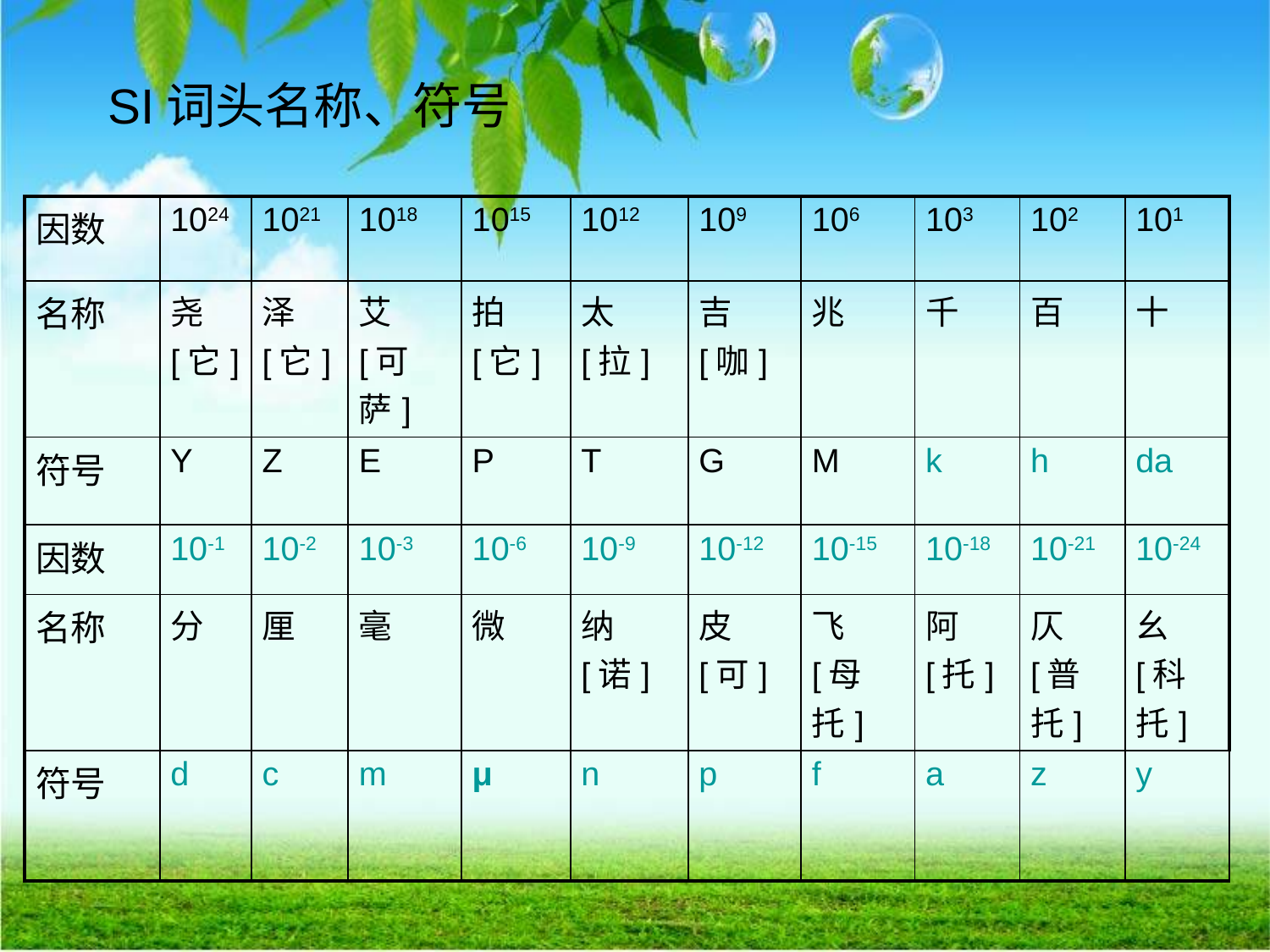

# SI词头名称、符号
| 因数 | 1024 | 1021 | 1018 | 1015 | 1012 | 109 | 106 | 103 | 102 | 101 |
| --- | --- | --- | --- | --- | --- | --- | --- | --- | --- | --- |
| 名称 | 尧[它] | 泽[它] | 艾[可萨] | 拍[它] | 太[拉] | 吉[咖] | 兆 | 千 | 百 | 十 |
| 符号 | Y | Z | E | P | T | G | M | k | h | da |
| 因数 | 10-1 | 10-2 | 10-3 | 10-6 | 10-9 | 10-12 | 10-15 | 10-18 | 10-21 | 10-24 |
| 名称 | 分 | 厘 | 毫 | 微 | 纳[诺] | 皮[可] | 飞[母托] | 阿[托] | 仄[普托] | 幺[科托] |
| 符号 | d | c | m | μ | n | p | f | a | z | y |